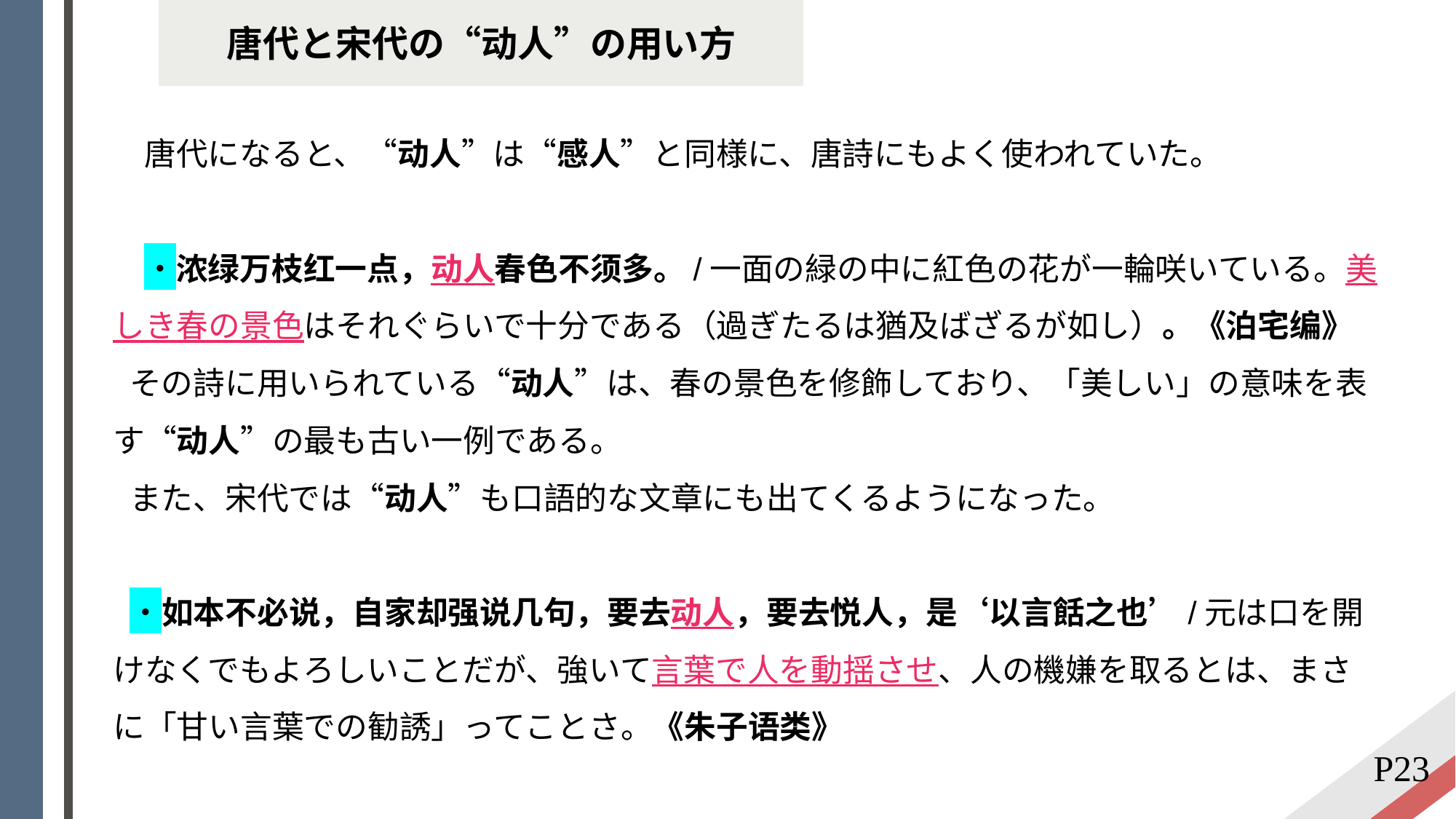

唐代と宋代の“动人”の用い方
 唐代になると、“动人”は“感人”と同様に、唐詩にもよく使われていた。

 ・浓绿万枝红一点，动人春色不须多。/一面の緑の中に紅色の花が一輪咲いている。美しき春の景色はそれぐらいで十分である（過ぎたるは猶及ばざるが如し）。《泊宅编》
その詩に用いられている“动人”は、春の景色を修飾しており、「美しい」の意味を表す“动人”の最も古い一例である。
また、宋代では“动人”も口語的な文章にも出てくるようになった。

・如本不必说，自家却强说几句，要去动人，要去悦人，是‘以言餂之也’/元は口を開けなくでもよろしいことだが、強いて言葉で人を動揺させ、人の機嫌を取るとは、まさに「甘い言葉での勧誘」ってことさ。《朱子语类》

P23